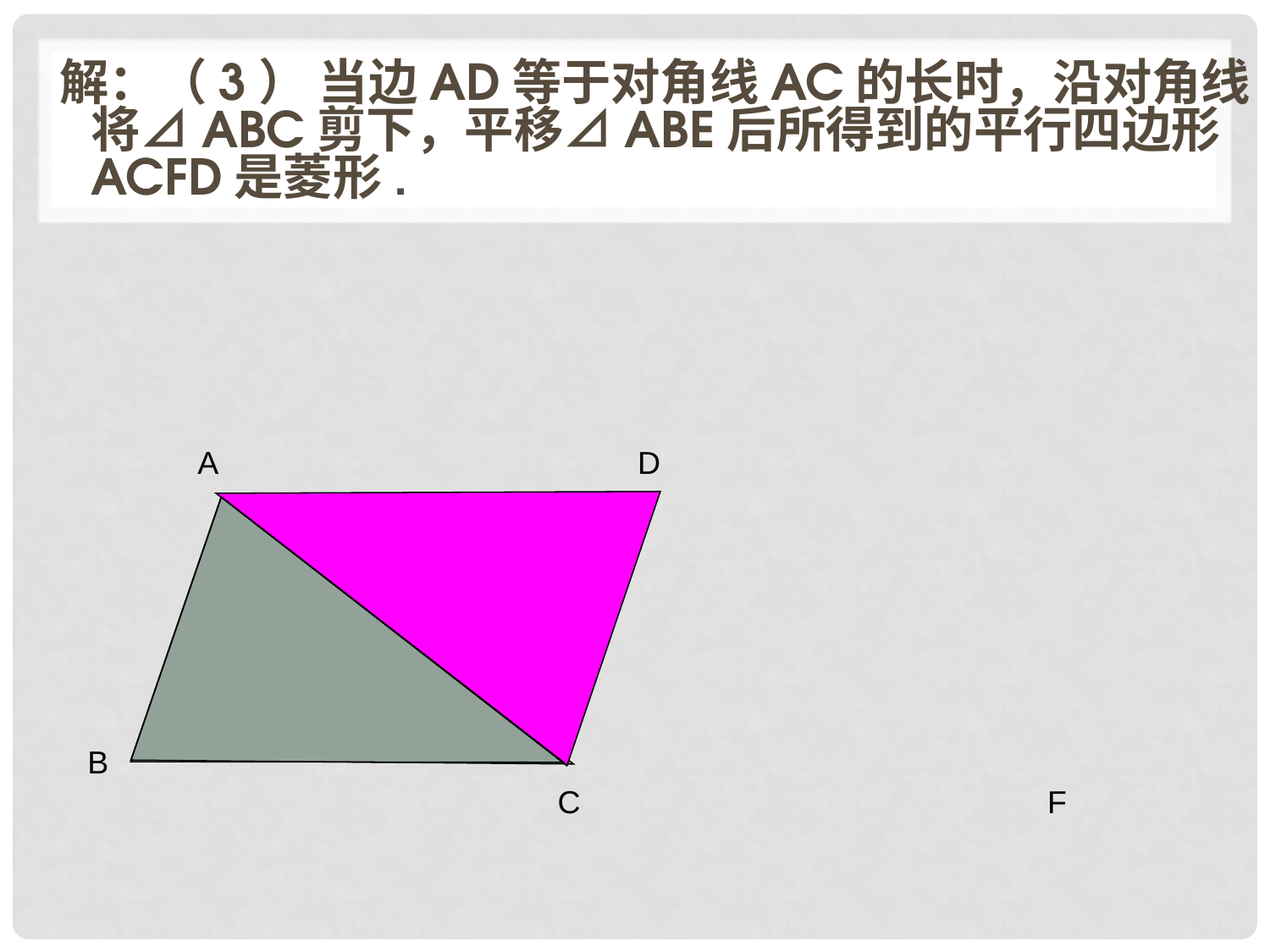

解：（3） 当边AD等于对角线AC的长时，沿对角线将⊿ABC剪下，平移⊿ABE后所得到的平行四边形ACFD是菱形.

A
D

B

C
F